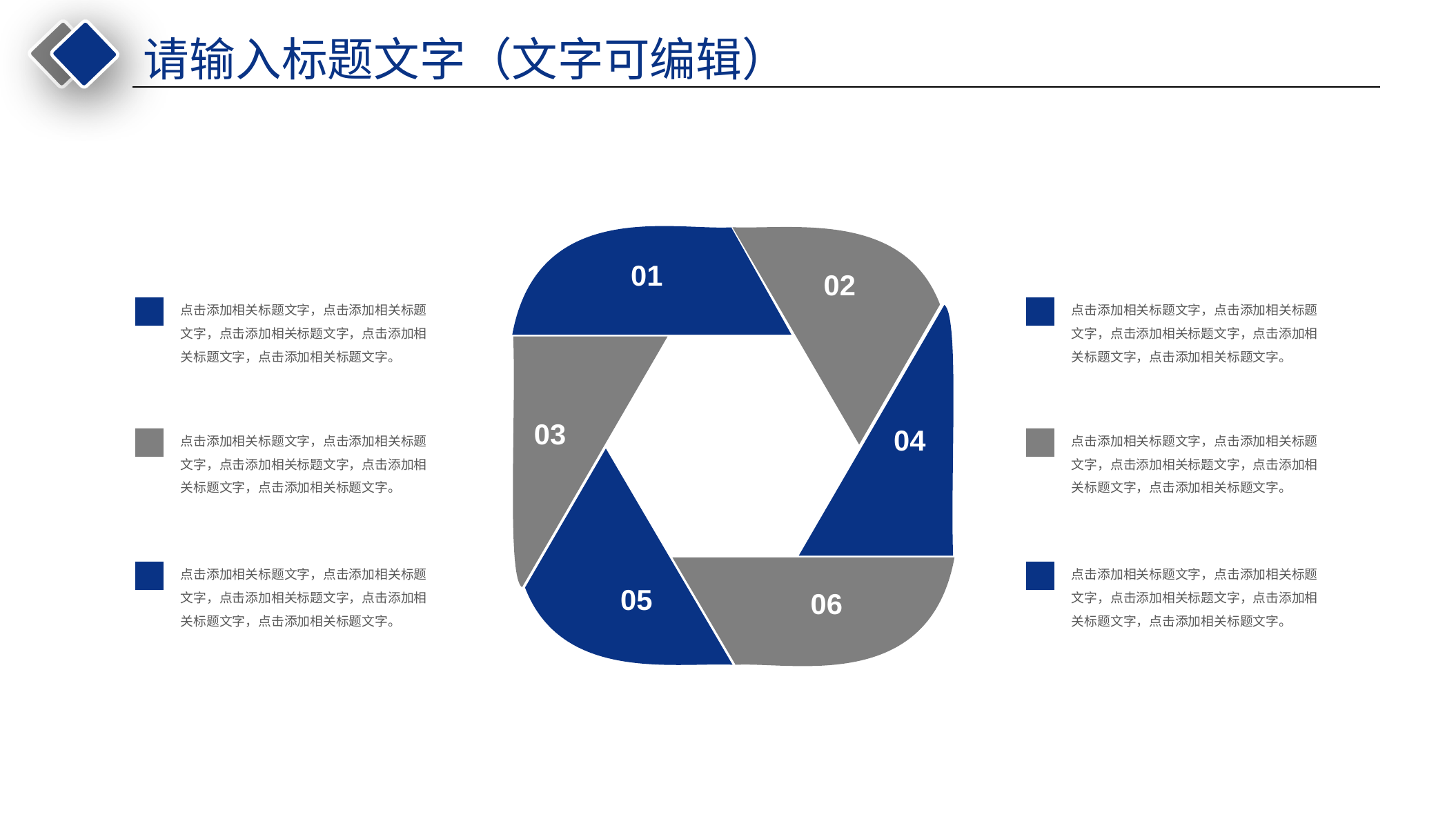

请输入标题文字（文字可编辑）

01
02
点击添加相关标题文字，点击添加相关标题文字，点击添加相关标题文字，点击添加相关标题文字，点击添加相关标题文字。

点击添加相关标题文字，点击添加相关标题文字，点击添加相关标题文字，点击添加相关标题文字，点击添加相关标题文字。

03
04
点击添加相关标题文字，点击添加相关标题文字，点击添加相关标题文字，点击添加相关标题文字，点击添加相关标题文字。

点击添加相关标题文字，点击添加相关标题文字，点击添加相关标题文字，点击添加相关标题文字，点击添加相关标题文字。

点击添加相关标题文字，点击添加相关标题文字，点击添加相关标题文字，点击添加相关标题文字，点击添加相关标题文字。

点击添加相关标题文字，点击添加相关标题文字，点击添加相关标题文字，点击添加相关标题文字，点击添加相关标题文字。

05
06